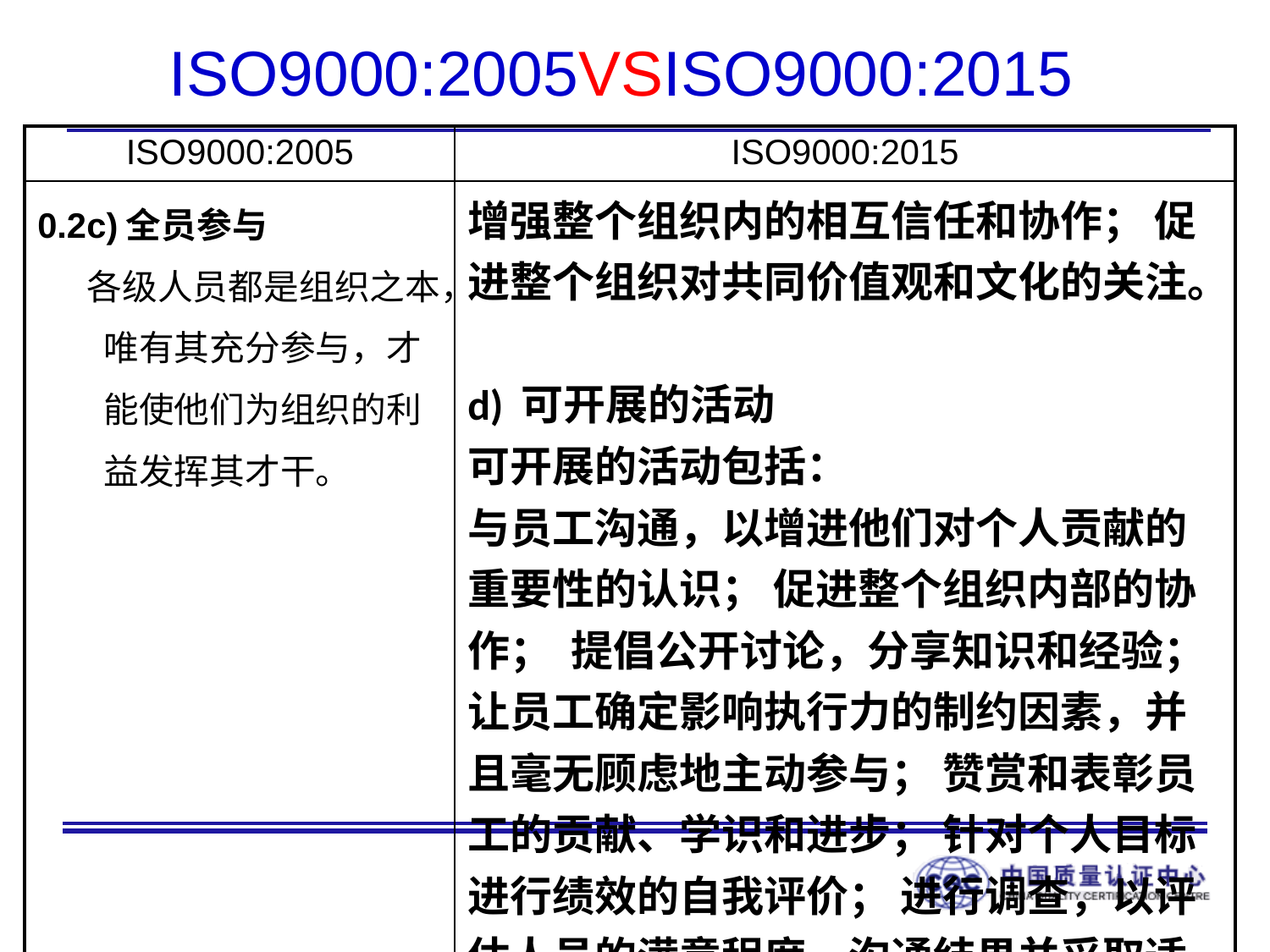

# ISO9000:2005VSISO9000:2015
| ISO9000:2005 | ISO9000:2015 |
| --- | --- |
| 0.2c)全员参与 各级人员都是组织之本，唯有其充分参与，才能使他们为组织的利益发挥其才干。 | 增强整个组织内的相互信任和协作； 促进整个组织对共同价值观和文化的关注。 d) 可开展的活动 可开展的活动包括： 与员工沟通，以增进他们对个人贡献的重要性的认识； 促进整个组织内部的协作； 提倡公开讨论，分享知识和经验； 让员工确定影响执行力的制约因素，并且毫无顾虑地主动参与； 赞赏和表彰员工的贡献、学识和进步； 针对个人目标进行绩效的自我评价； 进行调查，以评估人员的满意程度，沟通结果并采取适当的措施； |